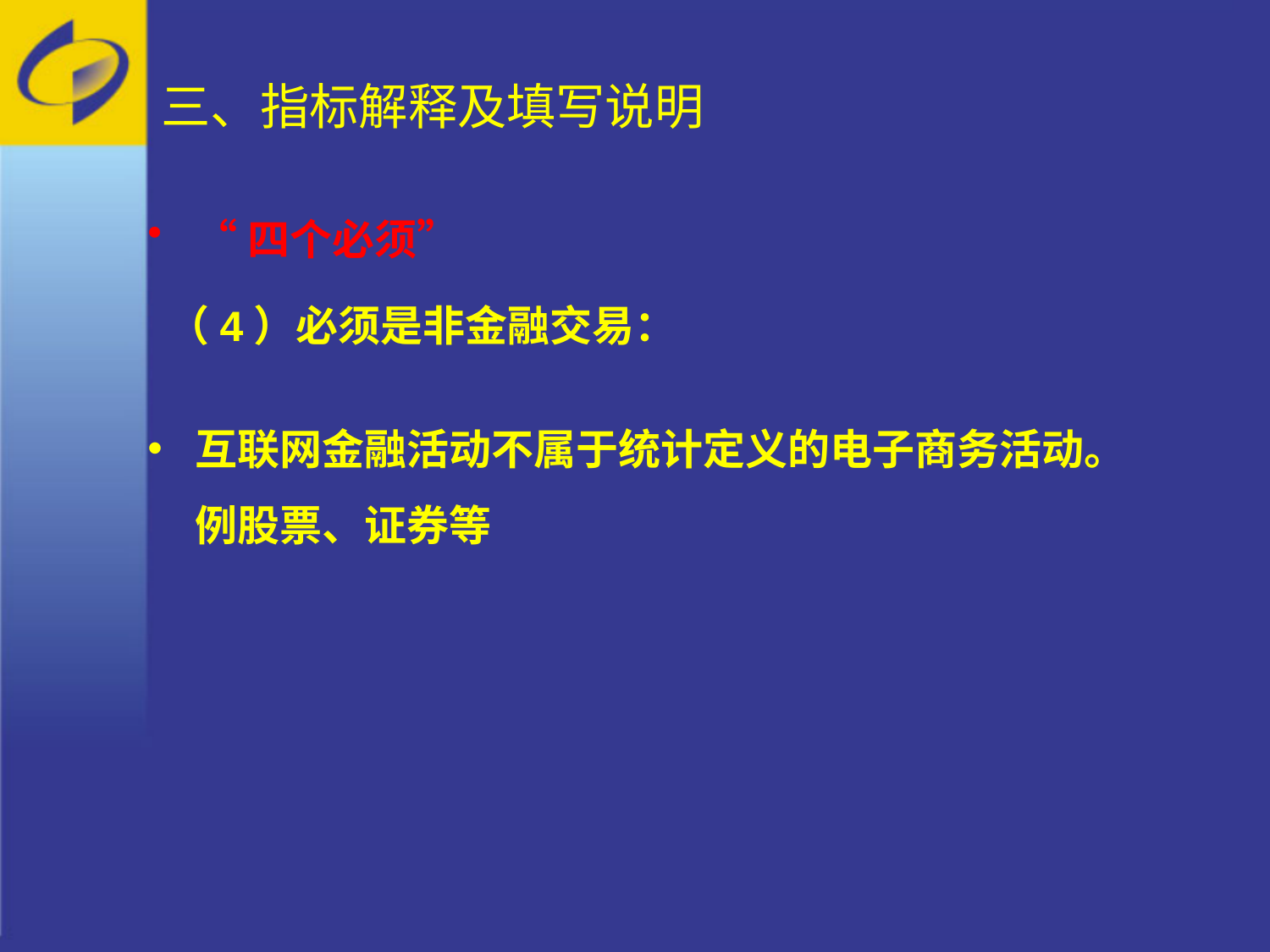

# 三、指标解释及填写说明
“四个必须”

 （4）必须是非金融交易：

互联网金融活动不属于统计定义的电子商务活动。    例股票、证券等